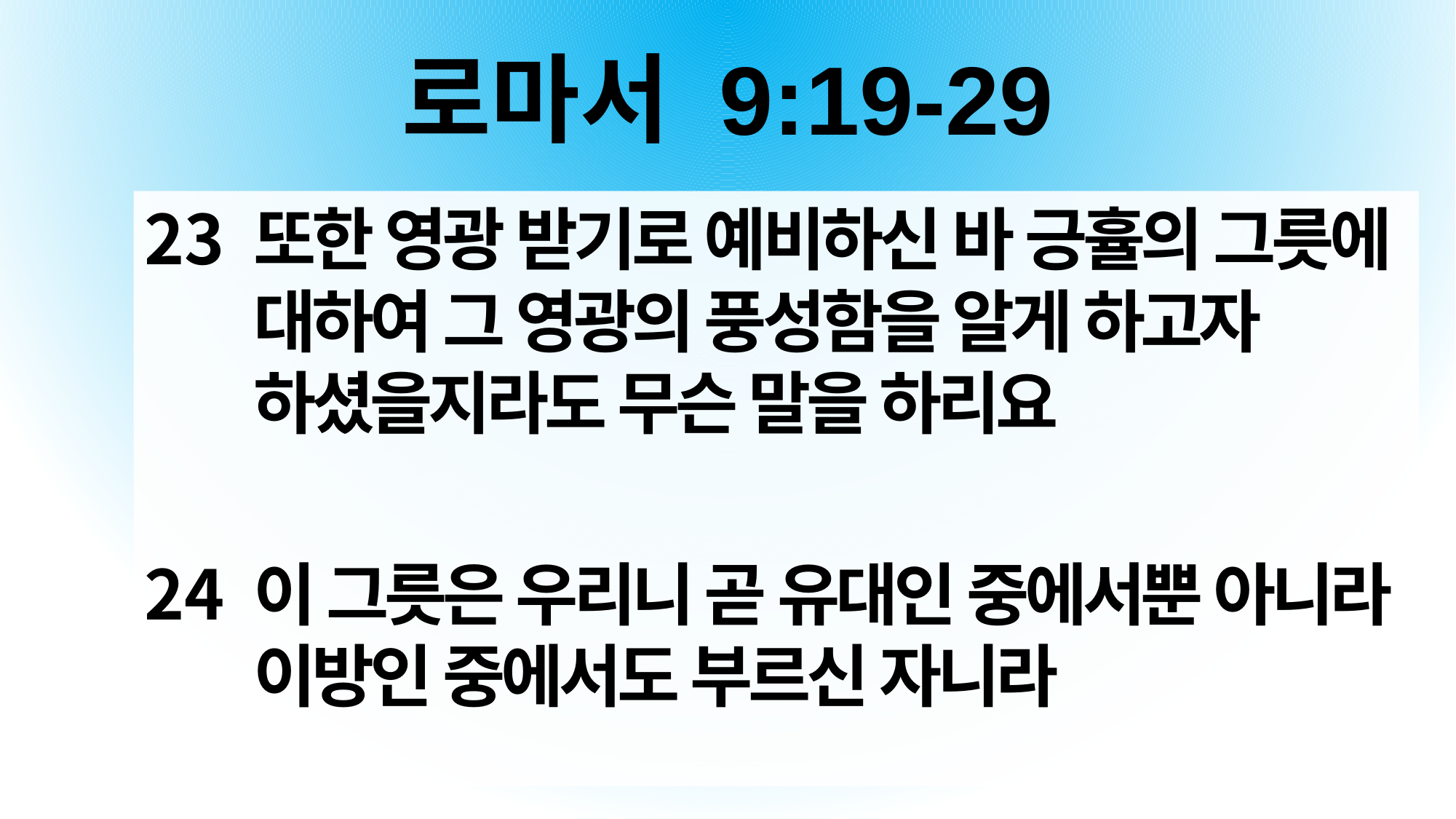

# 로마서 9:19-29
또한 영광 받기로 예비하신 바 긍휼의 그릇에 대하여 그 영광의 풍성함을 알게 하고자 하셨을지라도 무슨 말을 하리요

이 그릇은 우리니 곧 유대인 중에서뿐 아니라 이방인 중에서도 부르신 자니라